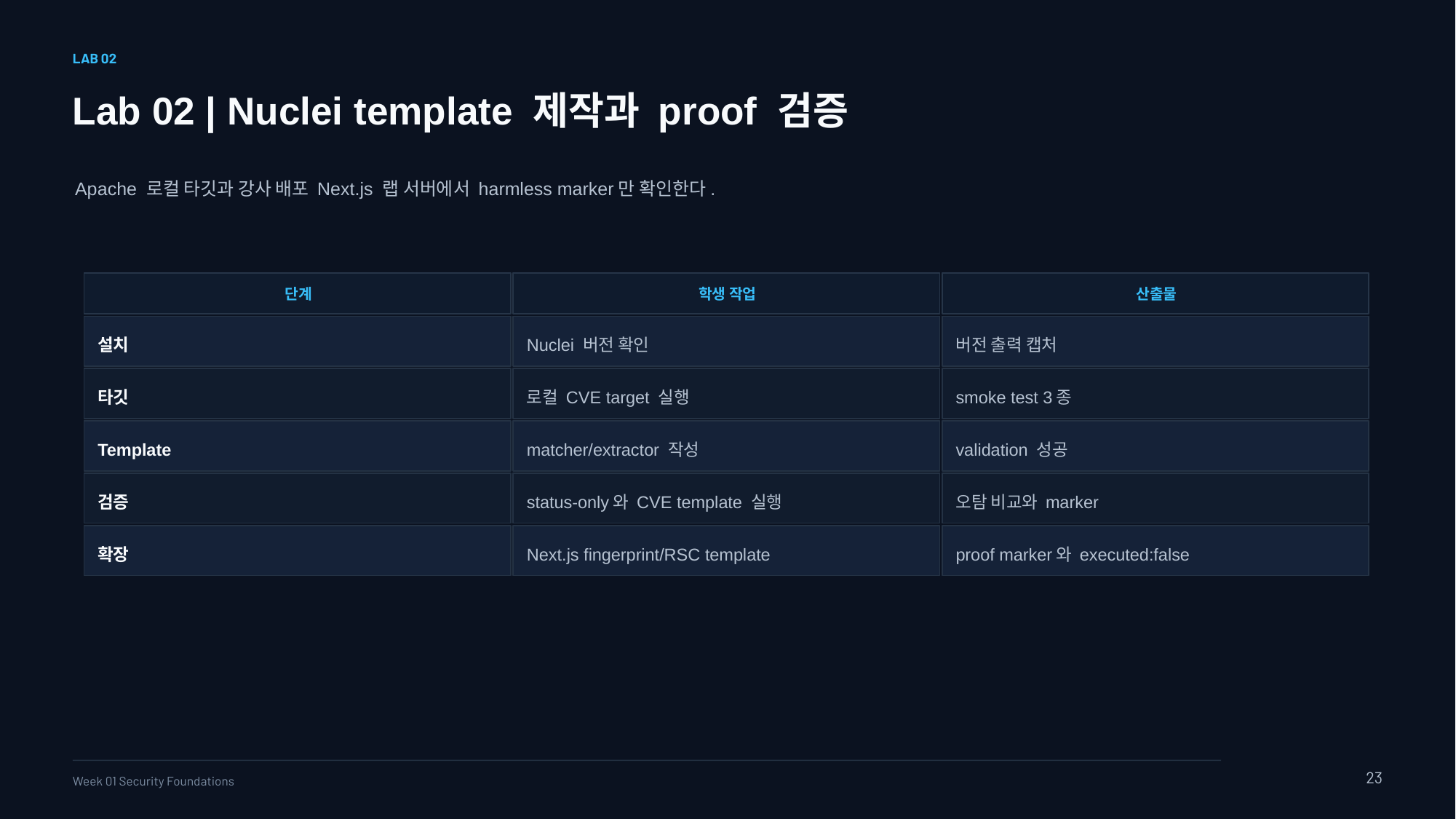

LAB 02
Lab 02 | Nuclei template 제작과 proof 검증
Apache 로컬 타깃과 강사 배포 Next.js 랩 서버에서 harmless marker만 확인한다.

단계
학생 작업
산출물

설치
Nuclei 버전 확인
버전 출력 캡처

타깃
로컬 CVE target 실행
smoke test 3종

Template
matcher/extractor 작성
validation 성공

검증
status-only와 CVE template 실행
오탐 비교와 marker

확장
Next.js fingerprint/RSC template
proof marker와 executed:false

23
Week 01 Security Foundations